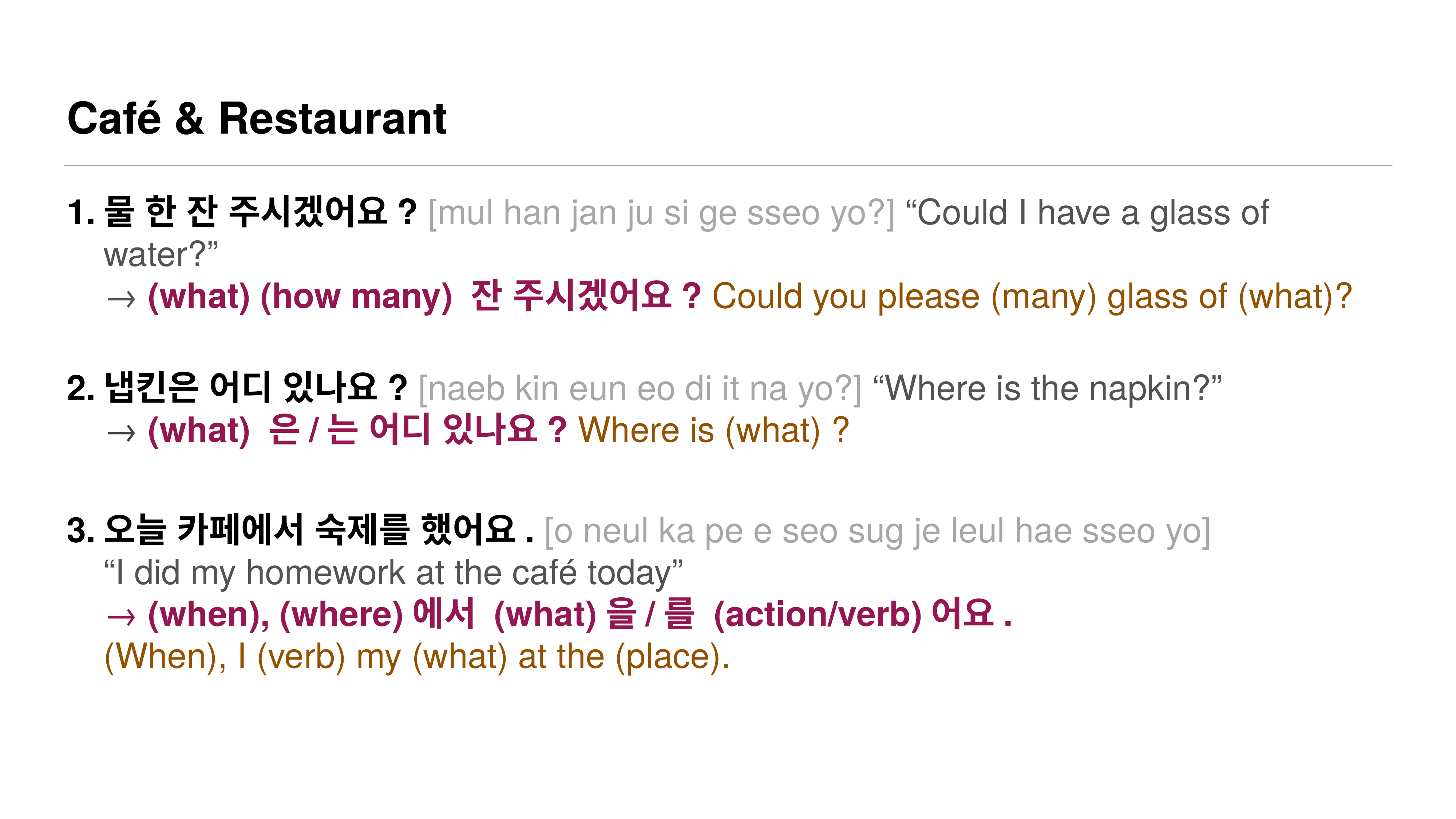

# Café & Restaurant
물 한 잔 주시겠어요? [mul han jan ju si ge sseo yo?] “Could I have a glass of water?”
→ (what) (how many) 잔 주시겠어요? Could you please (many) glass of (what)?
냅킨은 어디 있나요? [naeb kin eun eo di it na yo?] “Where is the napkin?”
→ (what) 은/는 어디 있나요? Where is (what) ?

오늘 카페에서 숙제를 했어요. [o neul ka pe e seo sug je leul hae sseo yo]
“I did my homework at the café today”
→ (when), (where)에서 (what)을/를 (action/verb)어요.
(When), I (verb) my (what) at the (place).